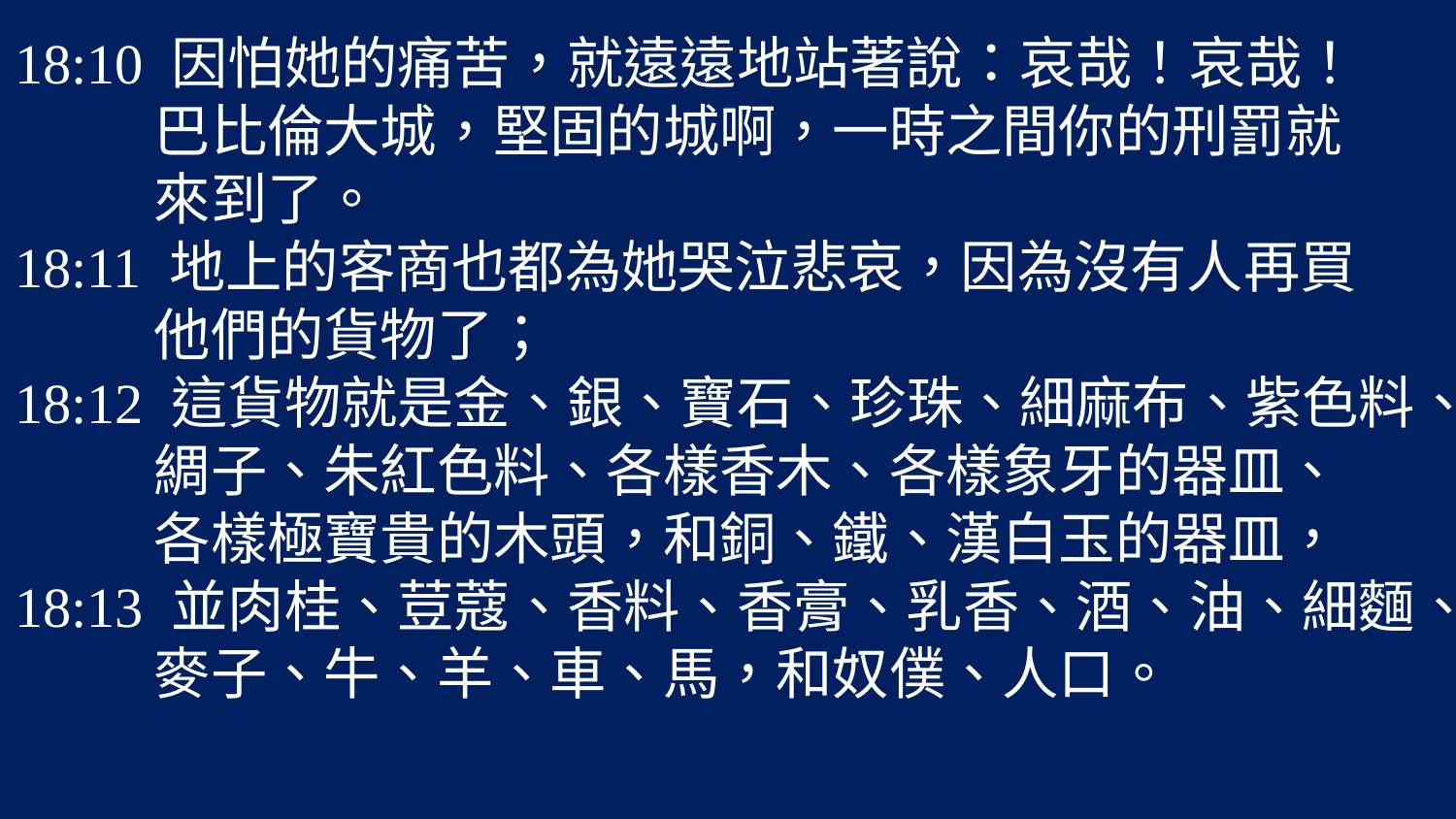

18:10 因怕她的痛苦，就遠遠地站著說：哀哉！哀哉！
          巴比倫大城，堅固的城啊，一時之間你的刑罰就
          來到了。
18:11 地上的客商也都為她哭泣悲哀，因為沒有人再買
          他們的貨物了；
18:12 這貨物就是金、銀、寶石、珍珠、細麻布、紫色料、
          綢子、朱紅色料、各樣香木、各樣象牙的器皿、
          各樣極寶貴的木頭，和銅、鐵、漢白玉的器皿，
18:13 並肉桂、荳蔻、香料、香膏、乳香、酒、油、細麵、
          麥子、牛、羊、車、馬，和奴僕、人口。